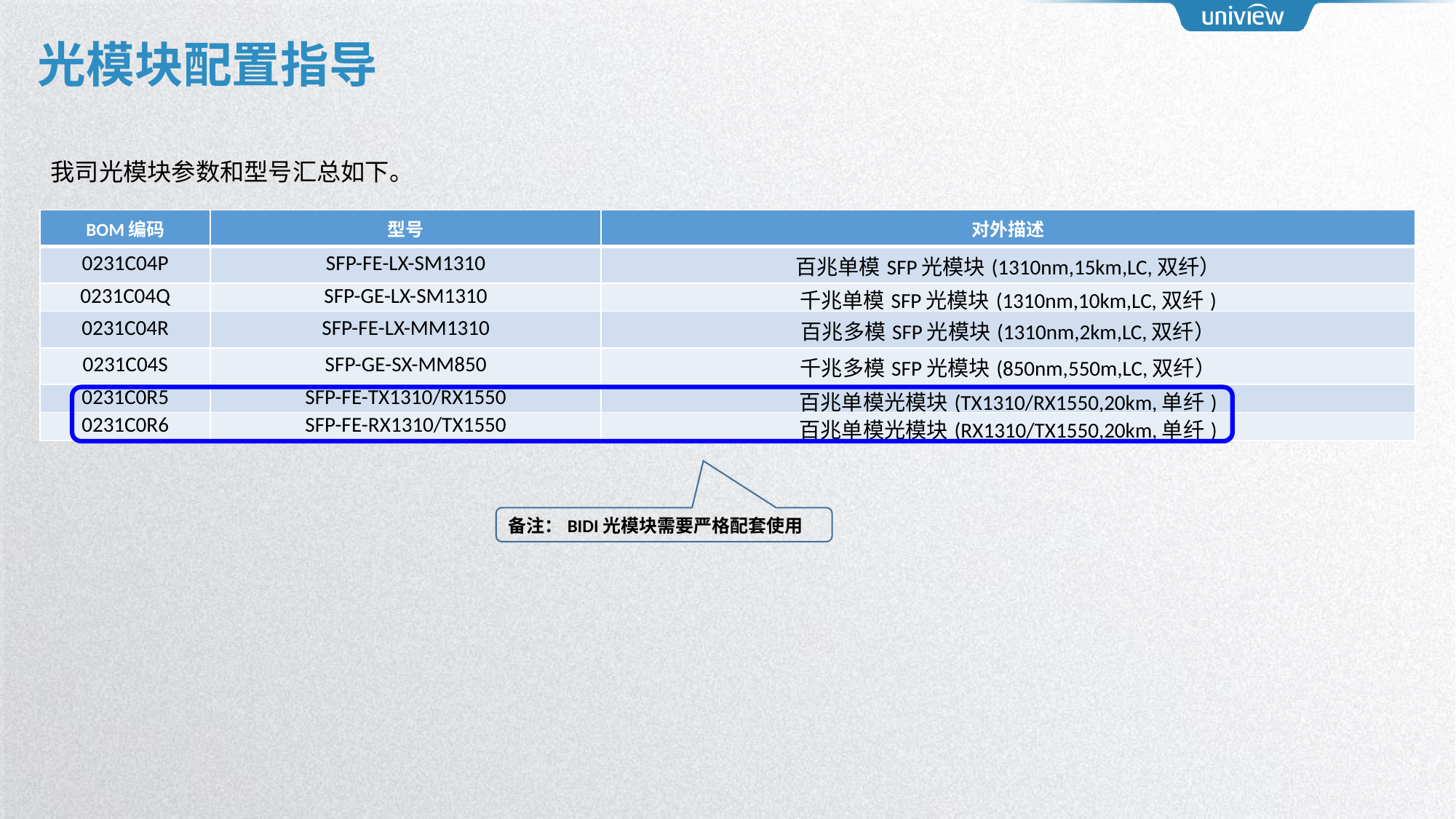

# 光模块配置指导
我司光模块参数和型号汇总如下。
| BOM编码 | 型号 | 对外描述 |
| --- | --- | --- |
| 0231C04P | SFP-FE-LX-SM1310 | 百兆单模SFP光模块(1310nm,15km,LC,双纤） |
| 0231C04Q | SFP-GE-LX-SM1310 | 千兆单模SFP光模块(1310nm,10km,LC,双纤) |
| 0231C04R | SFP-FE-LX-MM1310 | 百兆多模SFP光模块(1310nm,2km,LC,双纤） |
| 0231C04S | SFP-GE-SX-MM850 | 千兆多模SFP光模块(850nm,550m,LC,双纤） |
| 0231C0R5 | SFP-FE-TX1310/RX1550 | 百兆单模光模块(TX1310/RX1550,20km,单纤) |
| 0231C0R6 | SFP-FE-RX1310/TX1550 | 百兆单模光模块(RX1310/TX1550,20km,单纤) |

备注：BIDI光模块需要严格配套使用